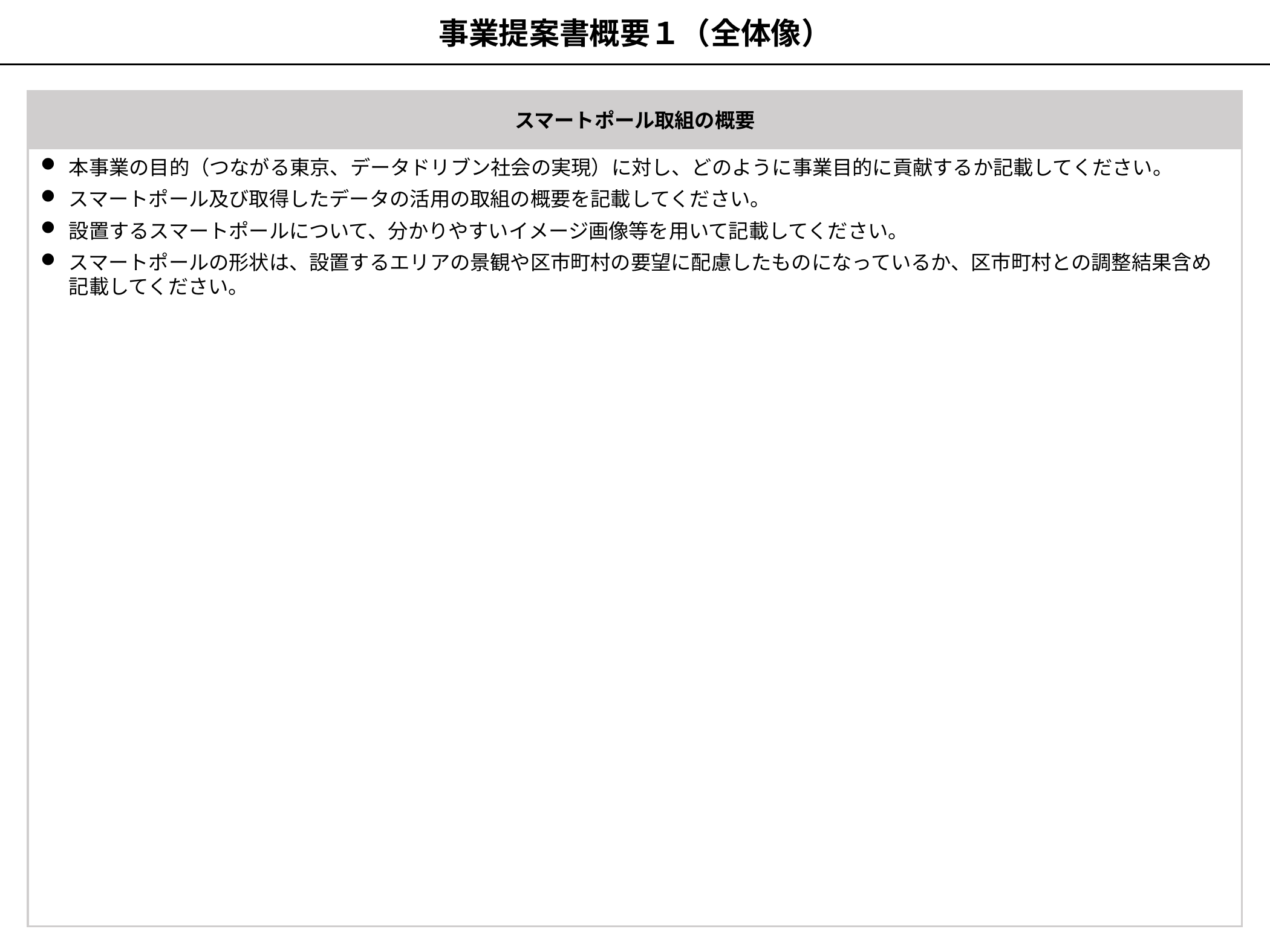

事業提案書概要１（全体像）
スマートポール取組の概要
本事業の目的（つながる東京、データドリブン社会の実現）に対し、どのように事業目的に貢献するか記載してください。
スマートポール及び取得したデータの活用の取組の概要を記載してください。
設置するスマートポールについて、分かりやすいイメージ画像等を用いて記載してください。
スマートポールの形状は、設置するエリアの景観や区市町村の要望に配慮したものになっているか、区市町村との調整結果含め記載してください。